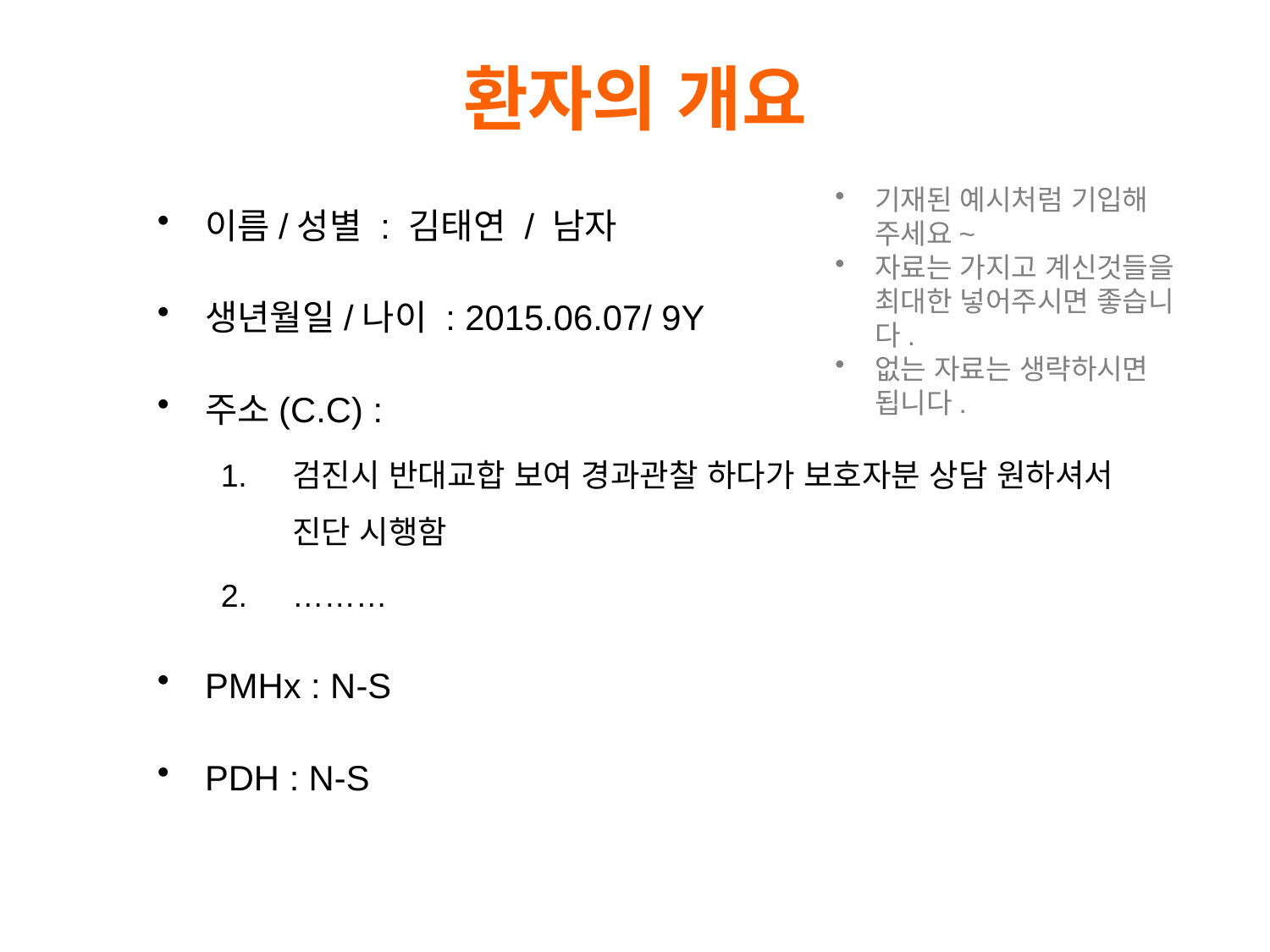

환자의 개요
기재된 예시처럼 기입해 주세요~
자료는 가지고 계신것들을 최대한 넣어주시면 좋습니다.
없는 자료는 생략하시면 됩니다.
이름/성별 : 김태연 / 남자

생년월일/나이 : 2015.06.07/ 9Y

주소(C.C) :
검진시 반대교합 보여 경과관찰 하다가 보호자분 상담 원하셔서 진단 시행함
………

PMHx : N-S

PDH : N-S